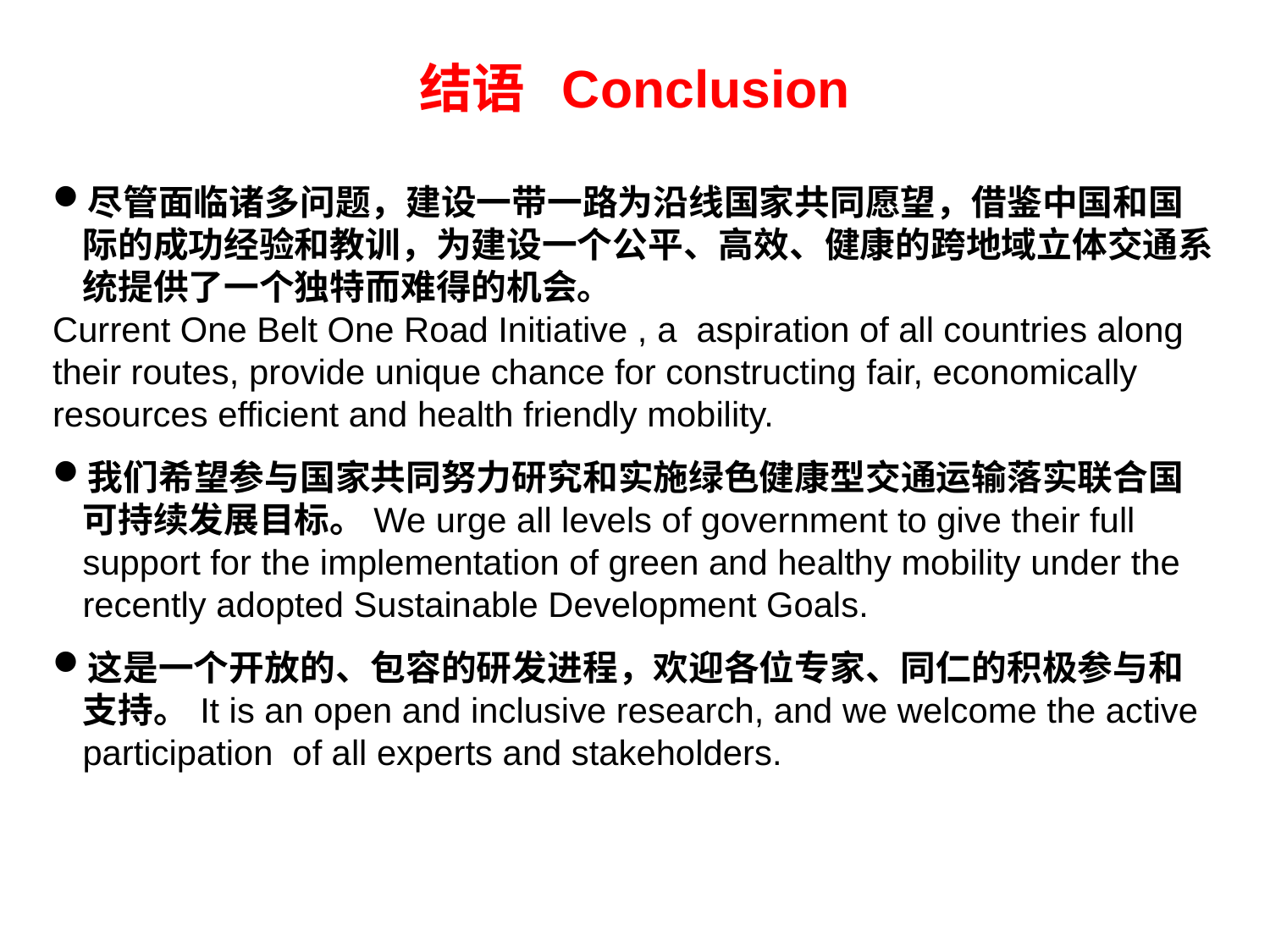

结语  Conclusion
尽管面临诸多问题，建设一带一路为沿线国家共同愿望，借鉴中国和国际的成功经验和教训，为建设一个公平、高效、健康的跨地域立体交通系统提供了一个独特而难得的机会。
Current One Belt One Road Initiative , a  aspiration of all countries along their routes, provide unique chance for constructing fair, economically resources efficient and health friendly mobility.
我们希望参与国家共同努力研究和实施绿色健康型交通运输落实联合国可持续发展目标。We urge all levels of government to give their full support for the implementation of green and healthy mobility under the recently adopted Sustainable Development Goals.
这是一个开放的、包容的研发进程，欢迎各位专家、同仁的积极参与和支持。 It is an open and inclusive research, and we welcome the active participation  of all experts and stakeholders.